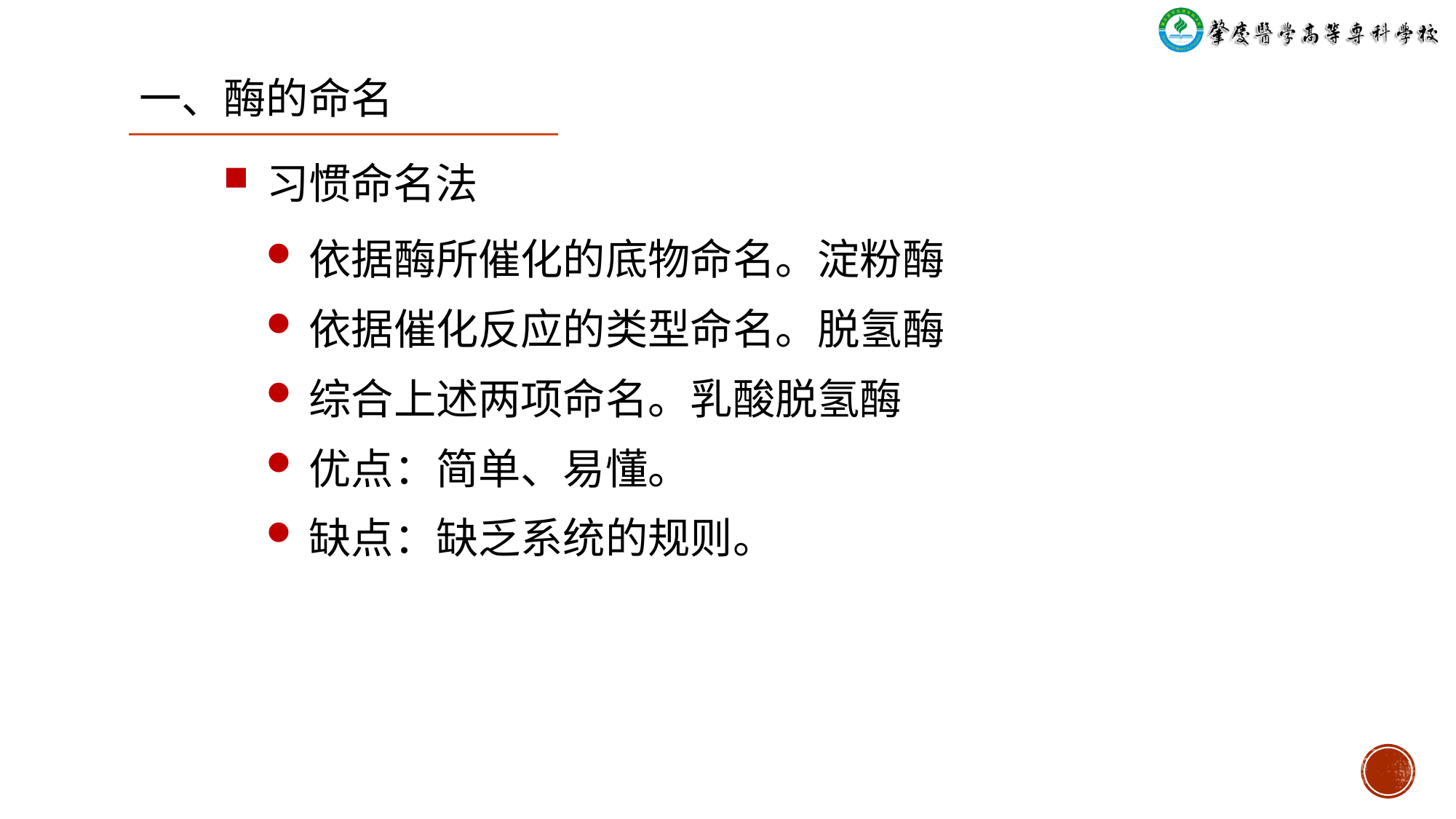

一、酶的命名
习惯命名法
依据酶所催化的底物命名。淀粉酶
依据催化反应的类型命名。脱氢酶
综合上述两项命名。乳酸脱氢酶
优点：简单、易懂。
缺点：缺乏系统的规则。